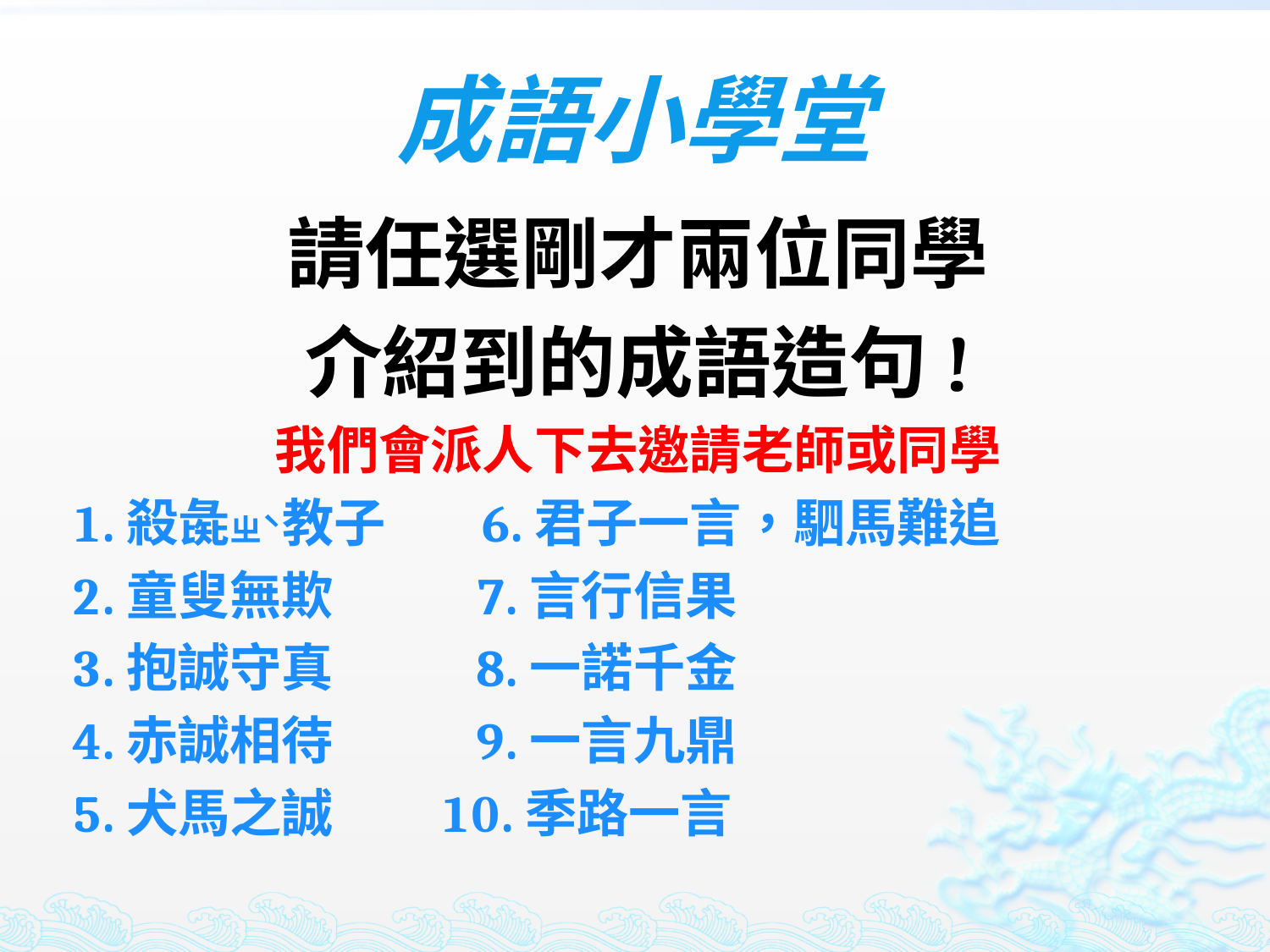

# 成語小學堂
請任選剛才兩位同學
介紹到的成語造句!
我們會派人下去邀請老師或同學
1.殺彘ㄓˋ教子       6.君子一言，駟馬難追
2.童叟無欺           7.言行信果
3.抱誠守真           8.一諾千金
4.赤誠相待           9.一言九鼎
5.犬馬之誠        10.季路一言